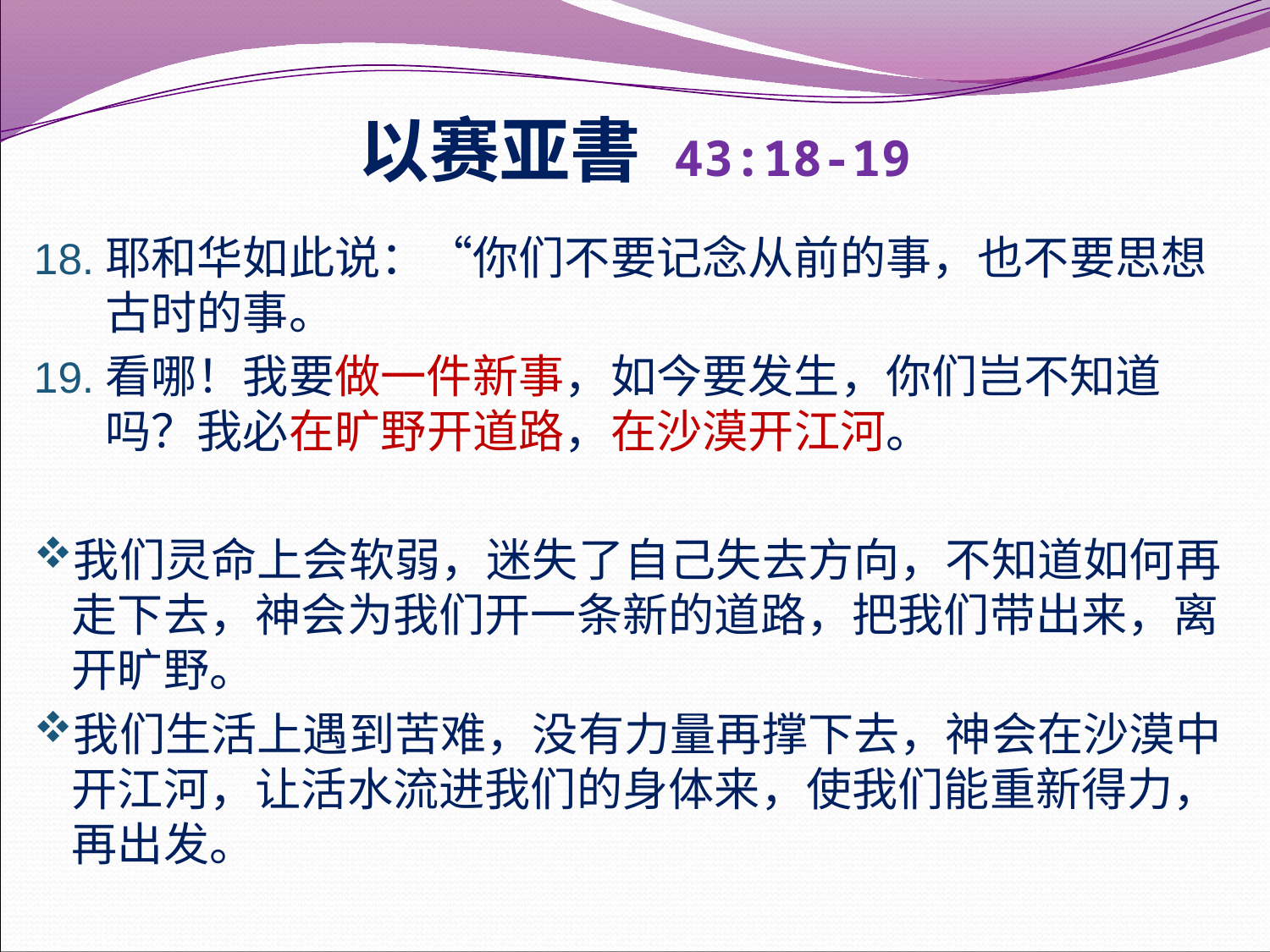

# 以赛亚書 43:18-19
耶和华如此说：“你们不要记念从前的事，也不要思想古时的事。
看哪！我要做一件新事，如今要发生，你们岂不知道吗？我必在旷野开道路，在沙漠开江河。

我们灵命上会软弱，迷失了自己失去方向，不知道如何再走下去，神会为我们开一条新的道路，把我们带出来，离开旷野。
我们生活上遇到苦难，没有力量再撑下去，神会在沙漠中开江河，让活水流进我们的身体来，使我们能重新得力，再出发。